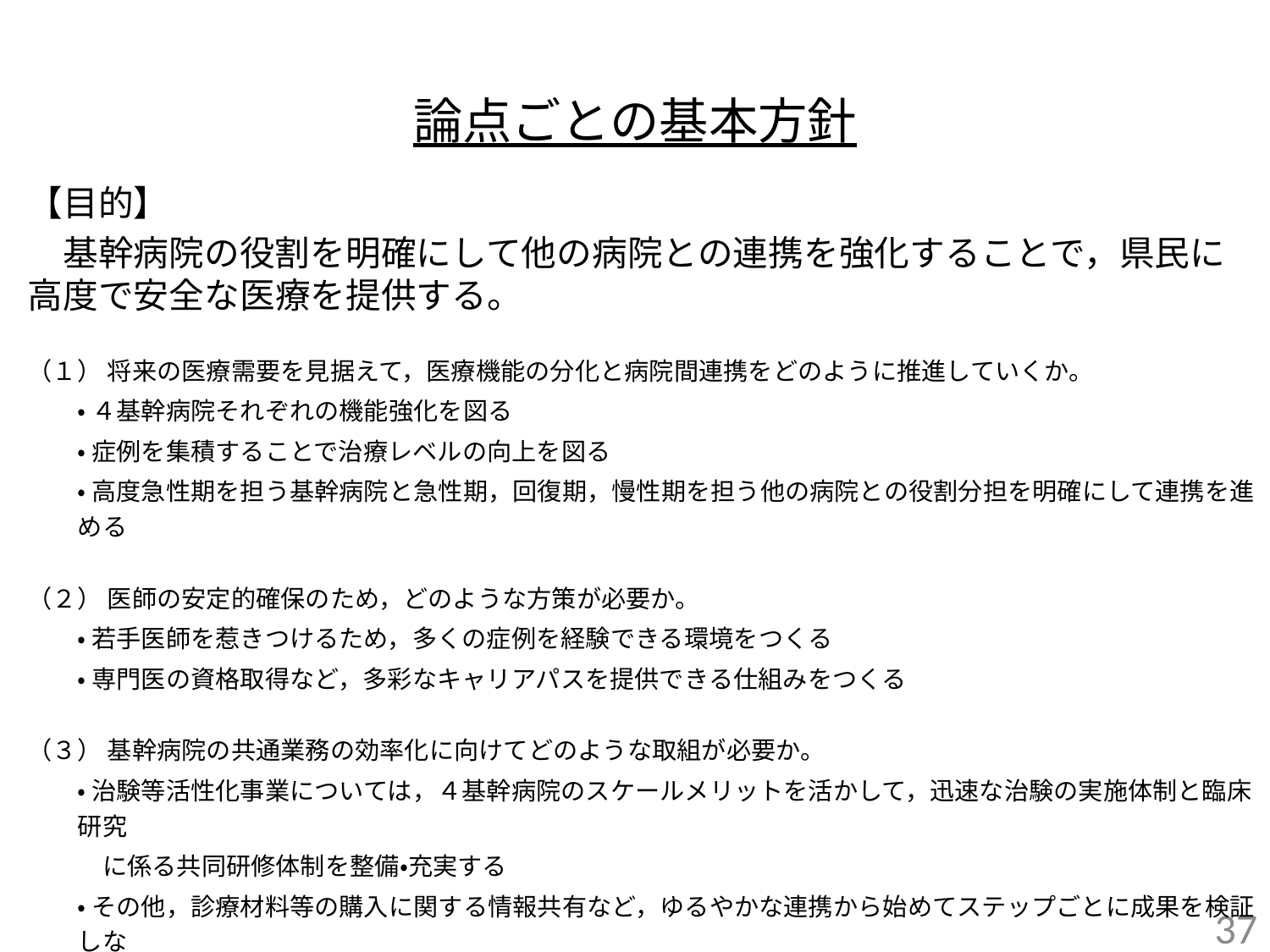

論点ごとの基本方針
【目的】
　基幹病院の役割を明確にして他の病院との連携を強化することで，県民に高度で安全な医療を提供する。

（１） 将来の医療需要を見据えて，医療機能の分化と病院間連携をどのように推進していくか。
・ ４基幹病院それぞれの機能強化を図る
・ 症例を集積することで治療レベルの向上を図る
・ 高度急性期を担う基幹病院と急性期，回復期，慢性期を担う他の病院との役割分担を明確にして連携を進める

（２） 医師の安定的確保のため，どのような方策が必要か。
・ 若手医師を惹きつけるため，多くの症例を経験できる環境をつくる
・ 専門医の資格取得など，多彩なキャリアパスを提供できる仕組みをつくる

（３） 基幹病院の共通業務の効率化に向けてどのような取組が必要か。
・ 治験等活性化事業については，４基幹病院のスケールメリットを活かして，迅速な治験の実施体制と臨床研究
　に係る共同研修体制を整備・充実する
・ その他，診療材料等の購入に関する情報共有など，ゆるやかな連携から始めてステップごとに成果を検証しな
　がら連携の密度を高めていく
37